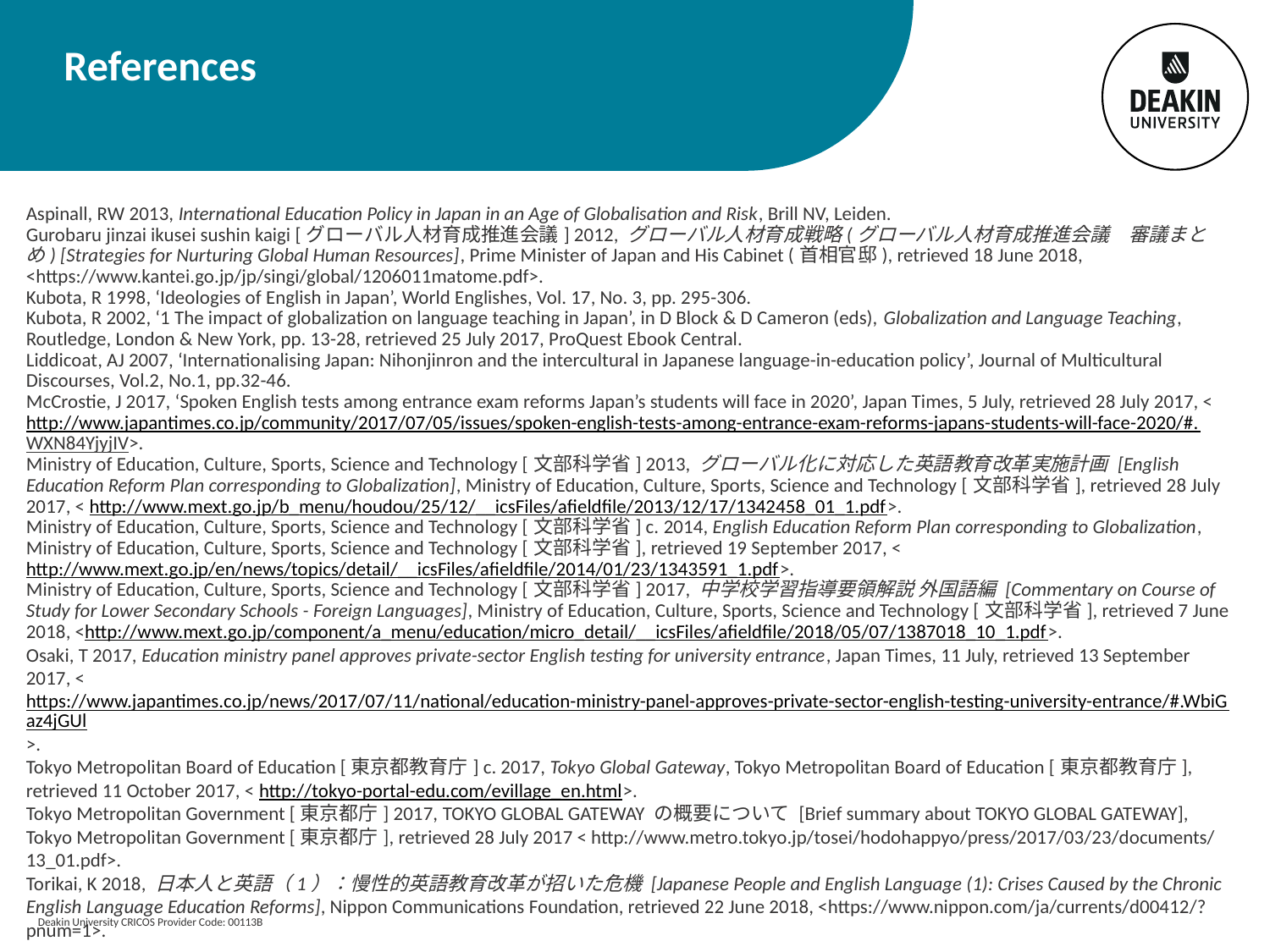

# References
Aspinall, RW 2013, International Education Policy in Japan in an Age of Globalisation and Risk, Brill NV, Leiden.
Gurobaru jinzai ikusei sushin kaigi [グローバル人材育成推進会議] 2012, グローバル人材育成戦略(グローバル人材育成推進会議　審議まとめ) [Strategies for Nurturing Global Human Resources], Prime Minister of Japan and His Cabinet (首相官邸), retrieved 18 June 2018, <https://www.kantei.go.jp/jp/singi/global/1206011matome.pdf>.
Kubota, R 1998, ‘Ideologies of English in Japan’, World Englishes, Vol. 17, No. 3, pp. 295-306.
Kubota, R 2002, ‘1 The impact of globalization on language teaching in Japan’, in D Block & D Cameron (eds), Globalization and Language Teaching, Routledge, London & New York, pp. 13-28, retrieved 25 July 2017, ProQuest Ebook Central.
Liddicoat, AJ 2007, ‘Internationalising Japan: Nihonjinron and the intercultural in Japanese language-in-education policy’, Journal of Multicultural Discourses, Vol.2, No.1, pp.32-46.
McCrostie, J 2017, ‘Spoken English tests among entrance exam reforms Japan’s students will face in 2020’, Japan Times, 5 July, retrieved 28 July 2017, < http://www.japantimes.co.jp/community/2017/07/05/issues/spoken-english-tests-among-entrance-exam-reforms-japans-students-will-face-2020/#.WXN84YjyjIV>.
Ministry of Education, Culture, Sports, Science and Technology [文部科学省] 2013, グローバル化に対応した英語教育改革実施計画 [English Education Reform Plan corresponding to Globalization], Ministry of Education, Culture, Sports, Science and Technology [文部科学省], retrieved 28 July 2017, < http://www.mext.go.jp/b_menu/houdou/25/12/__icsFiles/afieldfile/2013/12/17/1342458_01_1.pdf>.
Ministry of Education, Culture, Sports, Science and Technology [文部科学省] c. 2014, English Education Reform Plan corresponding to Globalization, Ministry of Education, Culture, Sports, Science and Technology [文部科学省], retrieved 19 September 2017, < http://www.mext.go.jp/en/news/topics/detail/__icsFiles/afieldfile/2014/01/23/1343591_1.pdf>.
Ministry of Education, Culture, Sports, Science and Technology [文部科学省] 2017, 中学校学習指導要領解説 外国語編 [Commentary on Course of Study for Lower Secondary Schools - Foreign Languages], Ministry of Education, Culture, Sports, Science and Technology [文部科学省], retrieved 7 June 2018, <http://www.mext.go.jp/component/a_menu/education/micro_detail/__icsFiles/afieldfile/2018/05/07/1387018_10_1.pdf>.
Osaki, T 2017, Education ministry panel approves private-sector English testing for university entrance, Japan Times, 11 July, retrieved 13 September 2017, < https://www.japantimes.co.jp/news/2017/07/11/national/education-ministry-panel-approves-private-sector-english-testing-university-entrance/#.WbiGaz4jGUl>.
Tokyo Metropolitan Board of Education [東京都教育庁] c. 2017, Tokyo Global Gateway, Tokyo Metropolitan Board of Education [東京都教育庁], retrieved 11 October 2017, < http://tokyo-portal-edu.com/evillage_en.html>.
Tokyo Metropolitan Government [東京都庁] 2017, TOKYO GLOBAL GATEWAY の概要について [Brief summary about TOKYO GLOBAL GATEWAY], Tokyo Metropolitan Government [東京都庁], retrieved 28 July 2017 < http://www.metro.tokyo.jp/tosei/hodohappyo/press/2017/03/23/documents/13_01.pdf>.
Torikai, K 2018, 日本人と英語（1）：慢性的英語教育改革が招いた危機 [Japanese People and English Language (1): Crises Caused by the Chronic English Language Education Reforms], Nippon Communications Foundation, retrieved 22 June 2018, <https://www.nippon.com/ja/currents/d00412/?pnum=1>.

Deakin University CRICOS Provider Code: 00113B